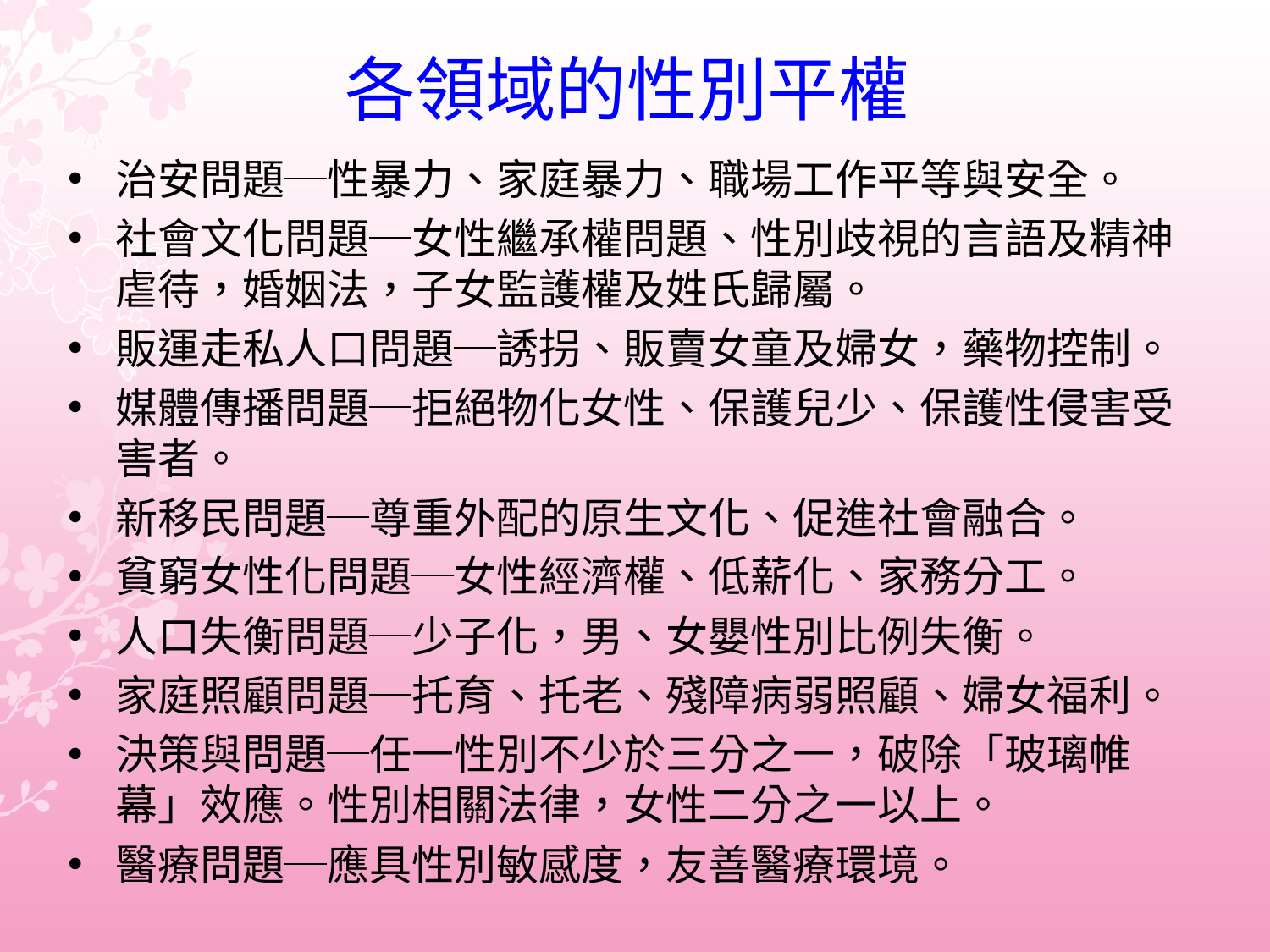

# 各領域的性別平權
治安問題─性暴力、家庭暴力、職場工作平等與安全。
社會文化問題─女性繼承權問題、性別歧視的言語及精神虐待，婚姻法，子女監護權及姓氏歸屬。
販運走私人口問題─誘拐、販賣女童及婦女，藥物控制。
媒體傳播問題─拒絕物化女性、保護兒少、保護性侵害受害者。
新移民問題─尊重外配的原生文化、促進社會融合。
貧窮女性化問題─女性經濟權、低薪化、家務分工。
人口失衡問題─少子化，男、女嬰性別比例失衡。
家庭照顧問題─托育、托老、殘障病弱照顧、婦女福利。
決策與問題─任一性別不少於三分之一，破除「玻璃帷幕」效應。性別相關法律，女性二分之一以上。
醫療問題─應具性別敏感度，友善醫療環境。